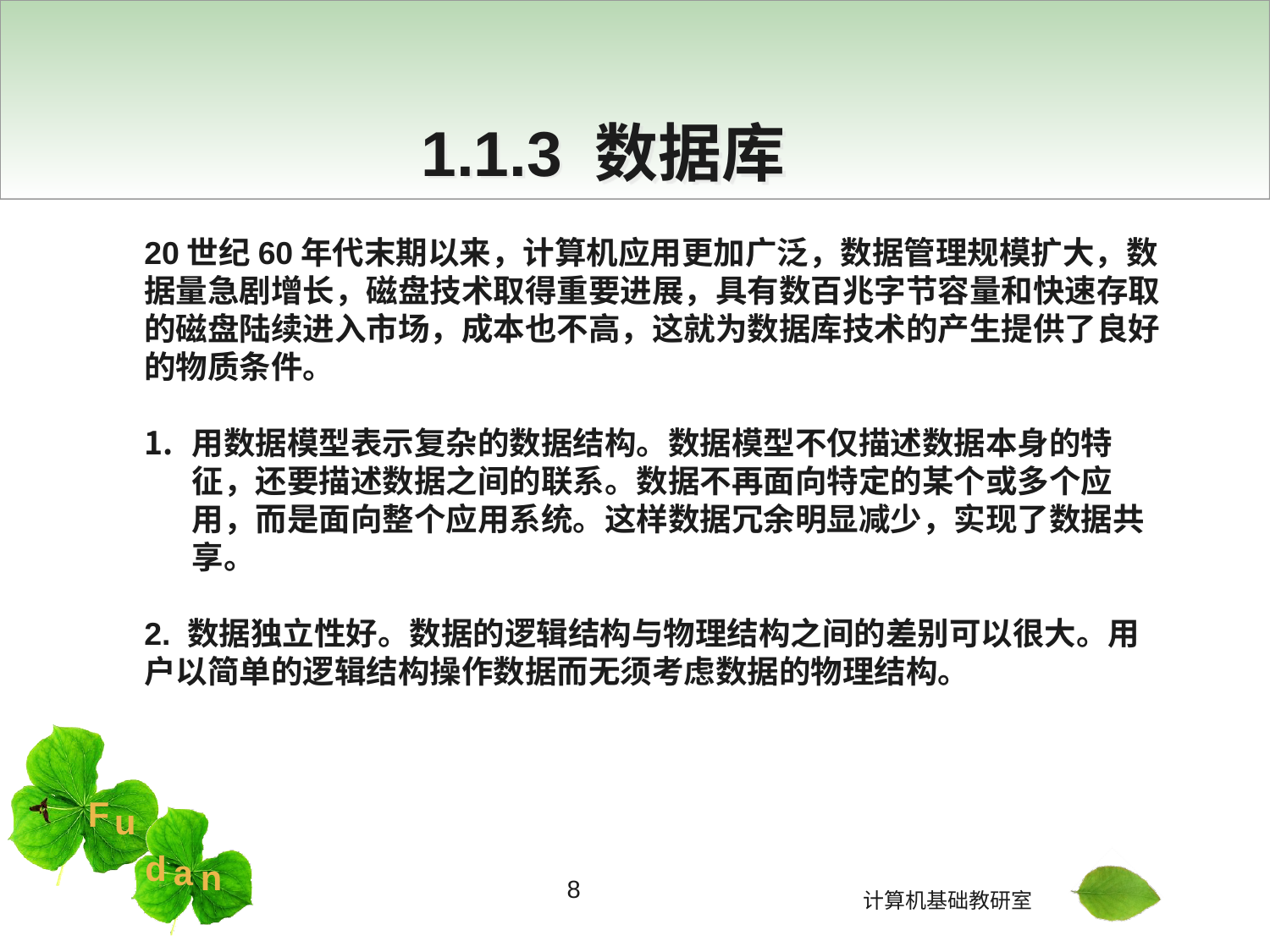

1.1.3 数据库
20世纪60年代末期以来，计算机应用更加广泛，数据管理规模扩大，数据量急剧增长，磁盘技术取得重要进展，具有数百兆字节容量和快速存取的磁盘陆续进入市场，成本也不高，这就为数据库技术的产生提供了良好的物质条件。

用数据模型表示复杂的数据结构。数据模型不仅描述数据本身的特征，还要描述数据之间的联系。数据不再面向特定的某个或多个应用，而是面向整个应用系统。这样数据冗余明显减少，实现了数据共享。

2. 数据独立性好。数据的逻辑结构与物理结构之间的差别可以很大。用户以简单的逻辑结构操作数据而无须考虑数据的物理结构。
8